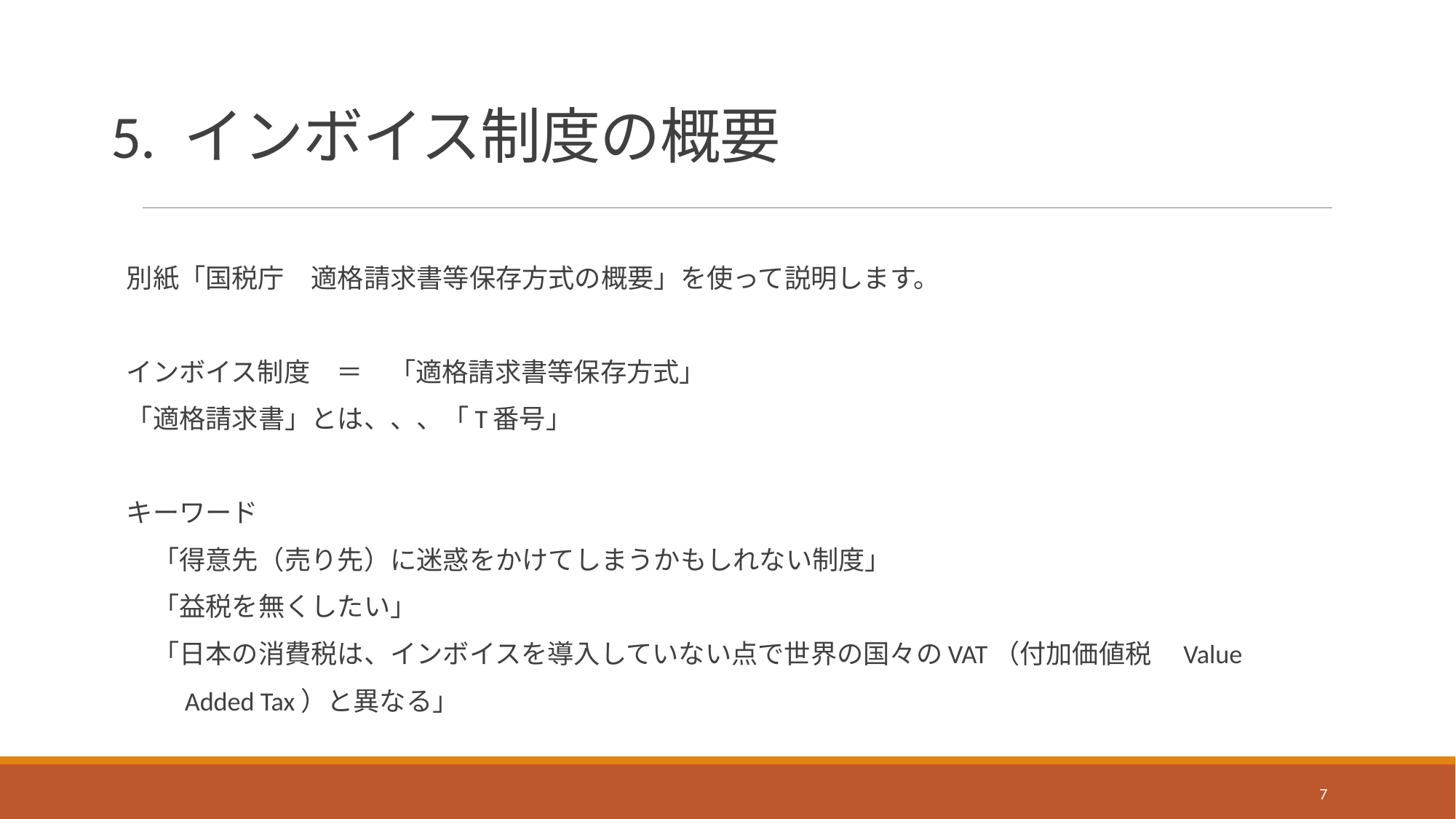

# 5. インボイス制度の概要

　別紙「国税庁　適格請求書等保存方式の概要」を使って説明します。

　インボイス制度　＝　「適格請求書等保存方式」
　「適格請求書」とは、、、「T番号」

　キーワード
　　「得意先（売り先）に迷惑をかけてしまうかもしれない制度」
　　「益税を無くしたい」
　　「日本の消費税は、インボイスを導入していない点で世界の国々のVAT（付加価値税　Value
　　　Added Tax）と異なる」
7